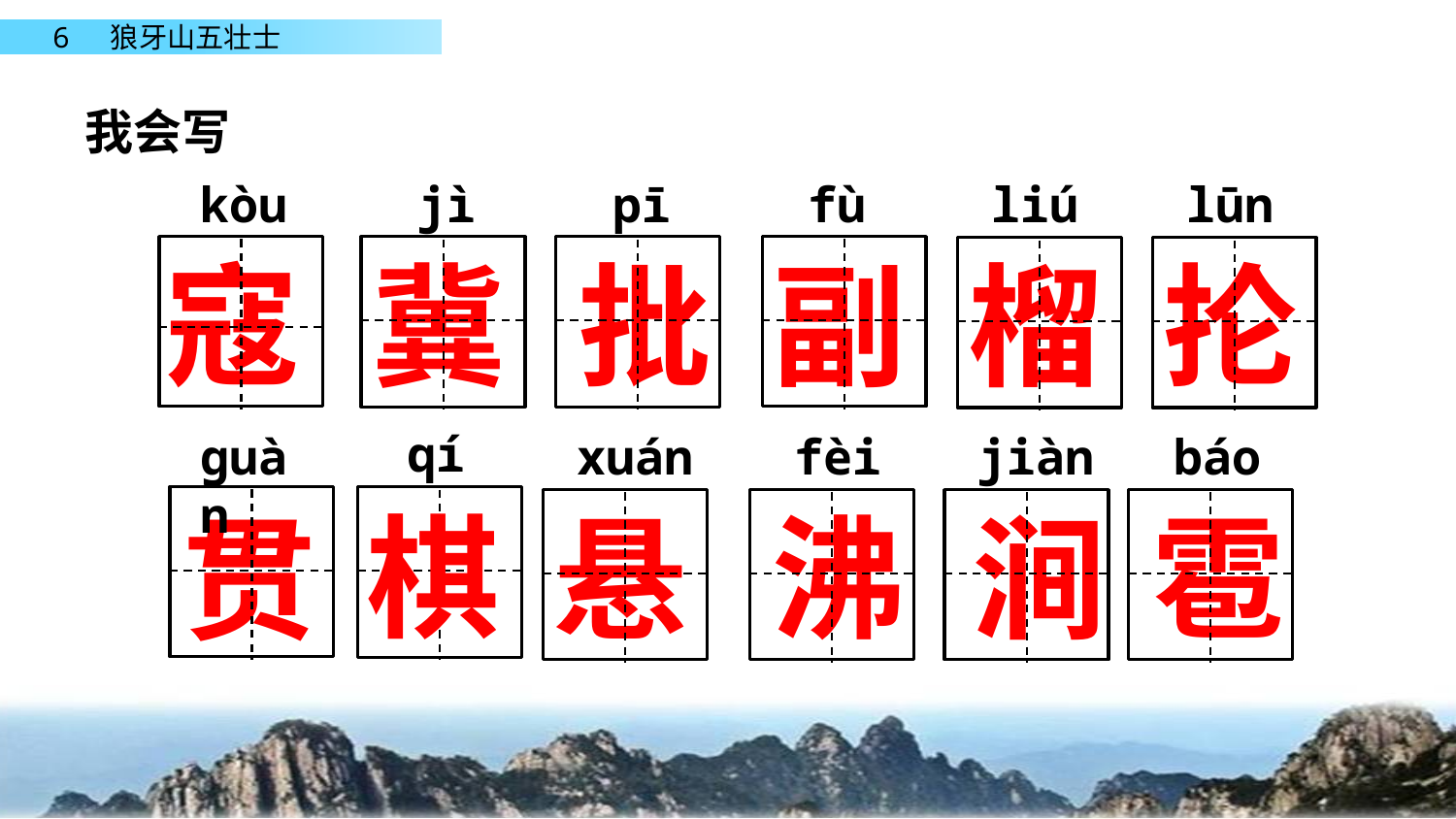

我会写

kòu
jì
pī
fù
liú
lūn

寇
冀
批
副
榴

抡

qí
xuán
fèi
jiàn
báo
guàn

棋

悬

沸
涧
雹
贯